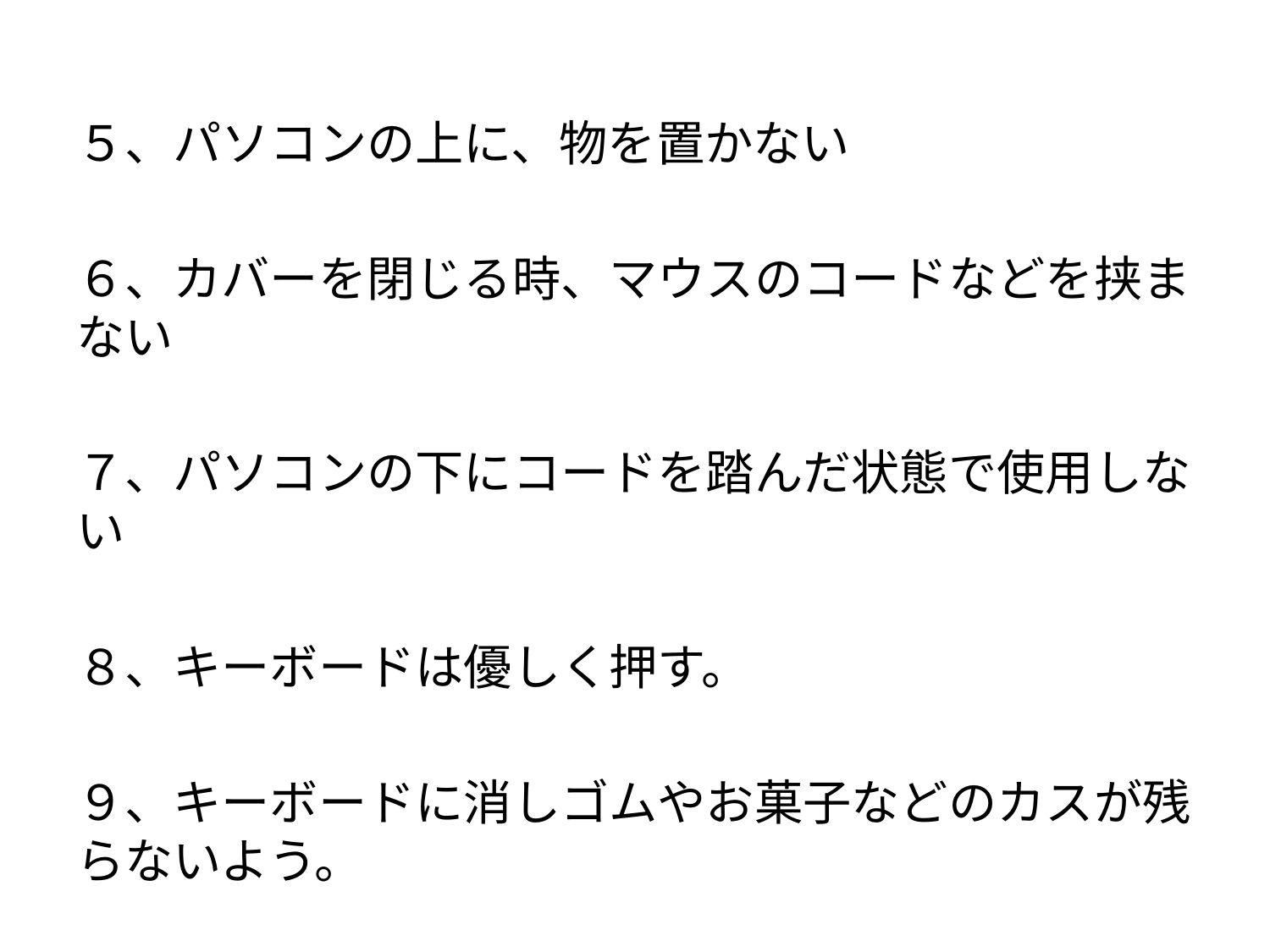

５、パソコンの上に、物を置かない

６、カバーを閉じる時、マウスのコードなどを挟まない

７、パソコンの下にコードを踏んだ状態で使用しない

８、キーボードは優しく押す。

９、キーボードに消しゴムやお菓子などのカスが残らないよう。